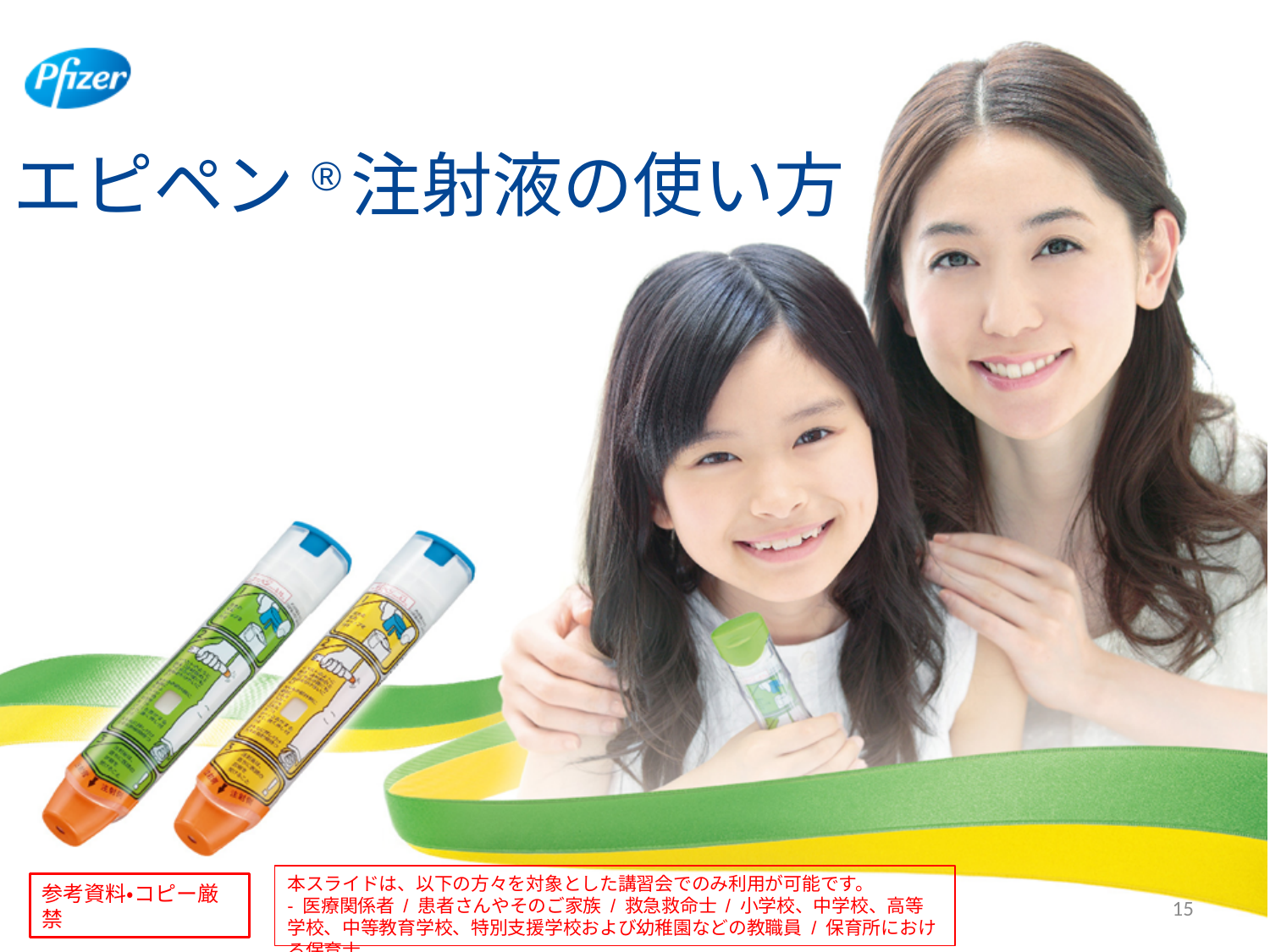

# エピペン®注射液の使い方
本スライドは、以下の方々を対象とした講習会でのみ利用が可能です。
- 医療関係者 / 患者さんやそのご家族 / 救急救命士 / 小学校、中学校、高等学校、中等教育学校、特別支援学校および幼稚園などの教職員 / 保育所における保育士

参考資料・コピー厳禁
15